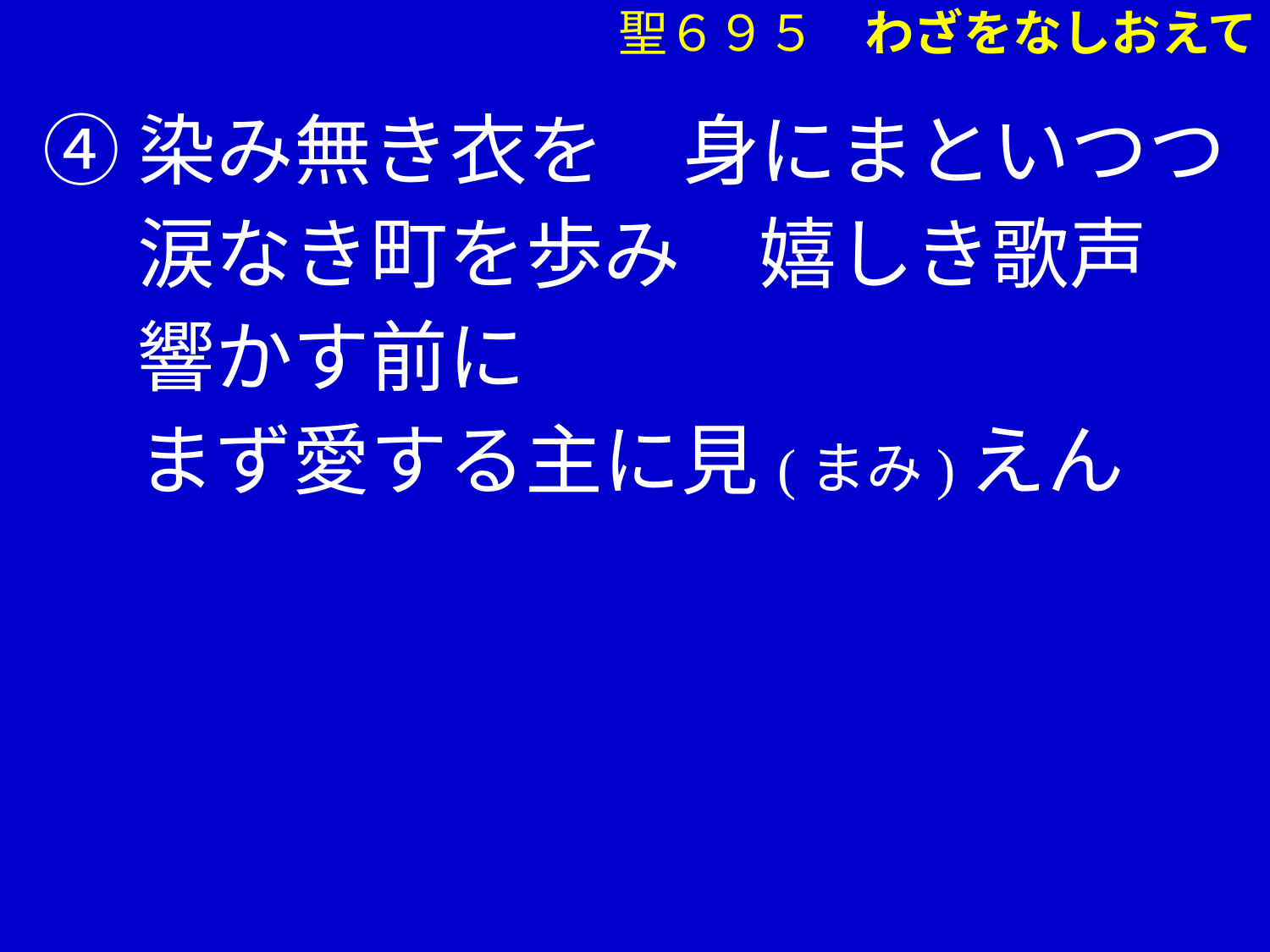

④染み無き衣を　身にまといつつ
　 涙なき町を歩み　嬉しき歌声
　 響かす前に
　 まず愛する主に見(まみ)えん
聖６９５　わざをなしおえて